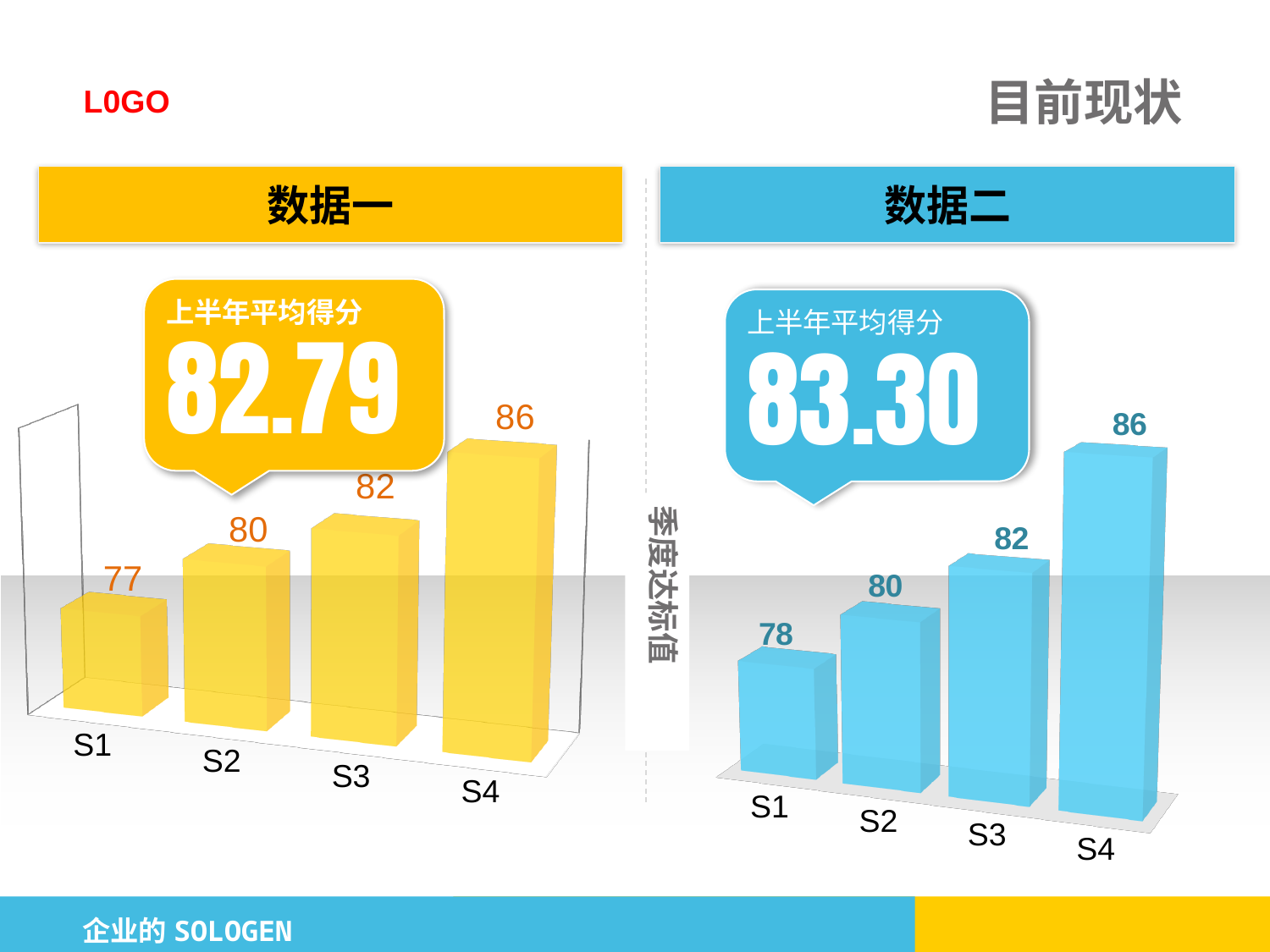

# 目前现状
数据一
数据二
上半年平均得分
82.79
上半年平均得分
83.30

[unsupported chart]

[unsupported chart]

季度达标值